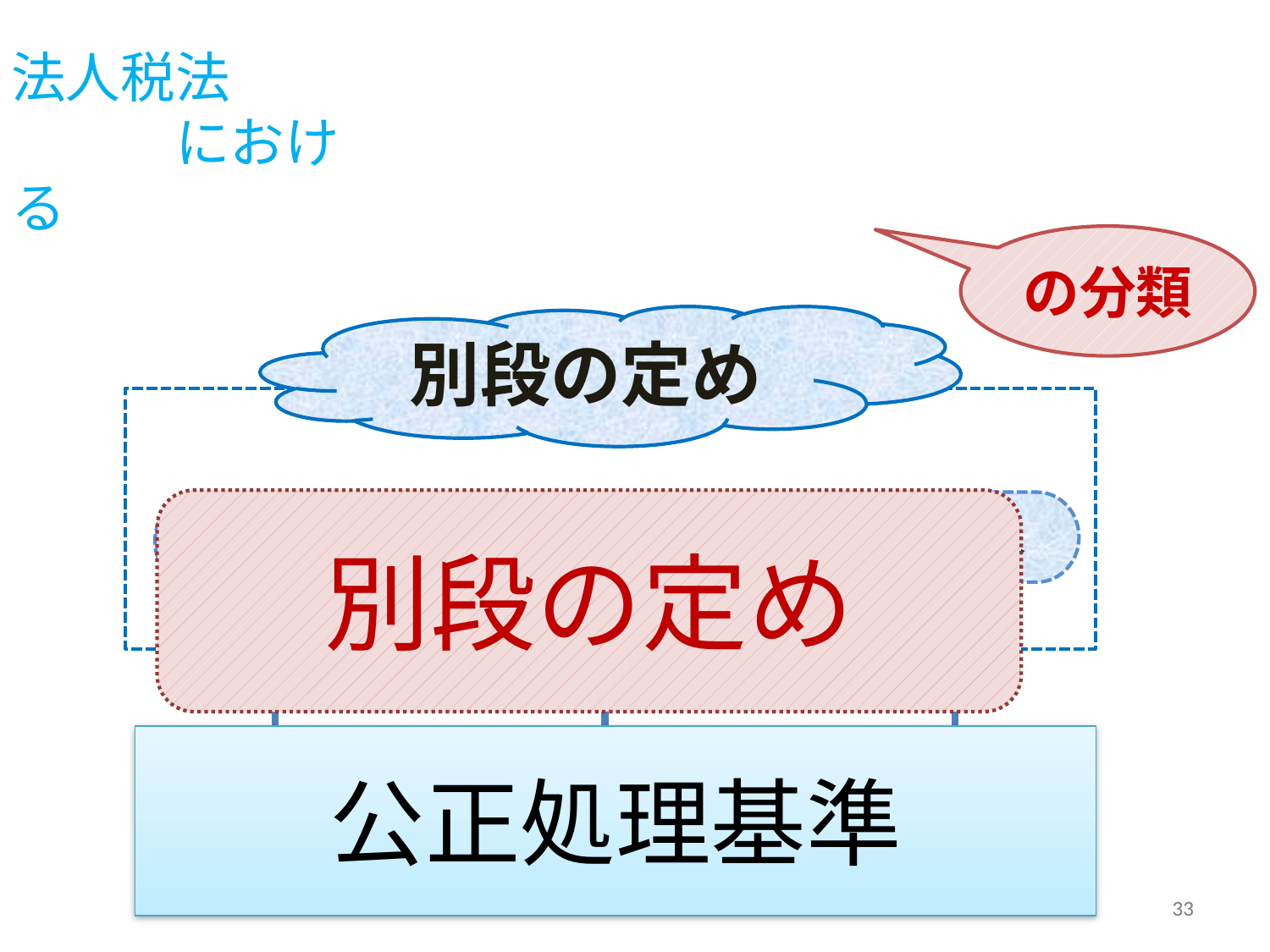

法人税法
　　　における
の分類
別段の定め

別段の定め
例外
確認
修正
公正処理基準
33
33